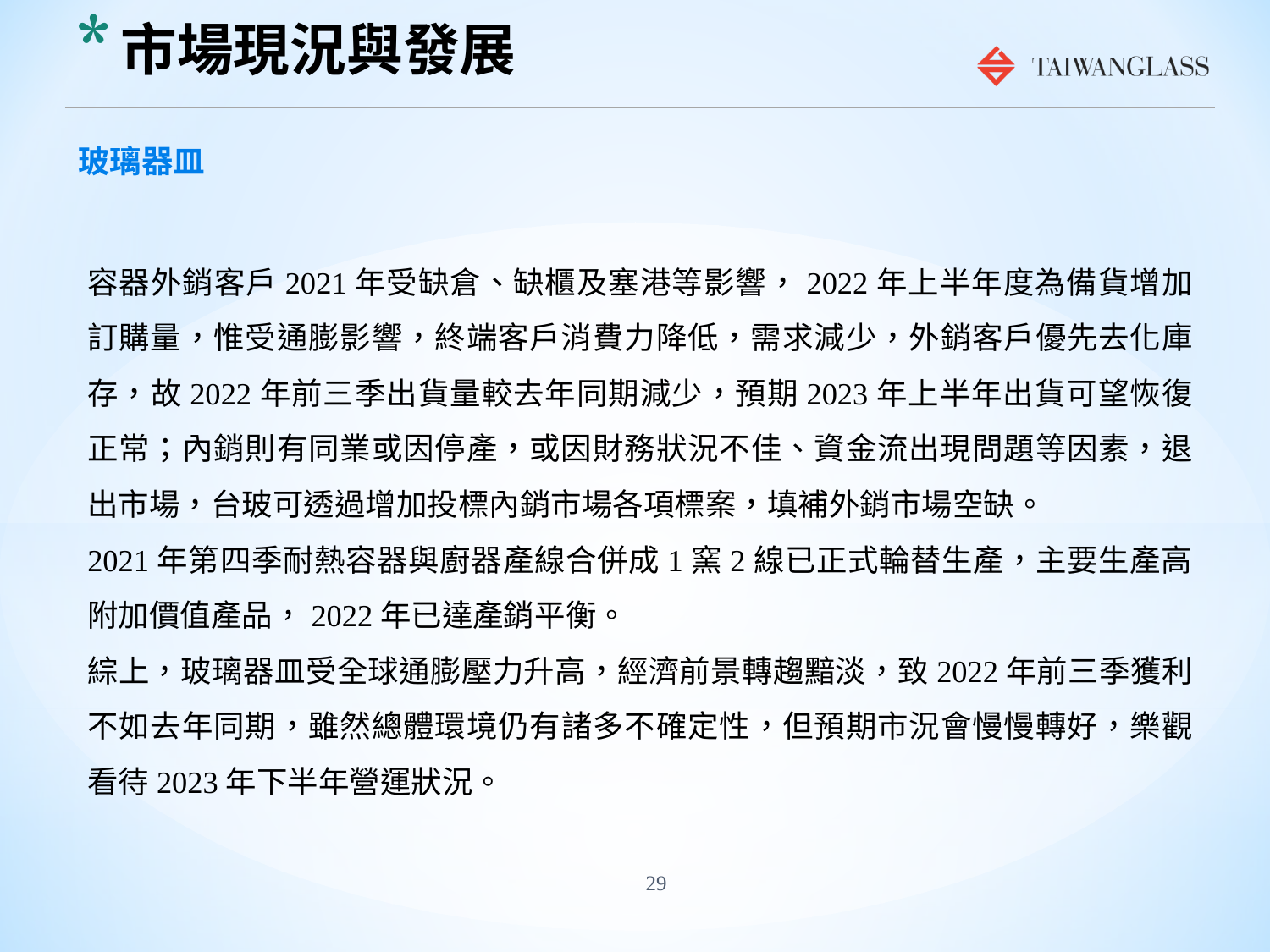

# 市場現況與發展
玻璃器皿
容器外銷客戶2021年受缺倉、缺櫃及塞港等影響，2022年上半年度為備貨增加訂購量，惟受通膨影響，終端客戶消費力降低，需求減少，外銷客戶優先去化庫存，故2022年前三季出貨量較去年同期減少，預期2023年上半年出貨可望恢復正常；內銷則有同業或因停產，或因財務狀況不佳、資金流出現問題等因素，退出市場，台玻可透過增加投標內銷市場各項標案，填補外銷市場空缺。
2021年第四季耐熱容器與廚器產線合併成1窯2線已正式輪替生產，主要生產高附加價值產品，2022年已達產銷平衡。
綜上，玻璃器皿受全球通膨壓力升高，經濟前景轉趨黯淡，致2022年前三季獲利不如去年同期，雖然總體環境仍有諸多不確定性，但預期市況會慢慢轉好，樂觀看待2023年下半年營運狀況。
29